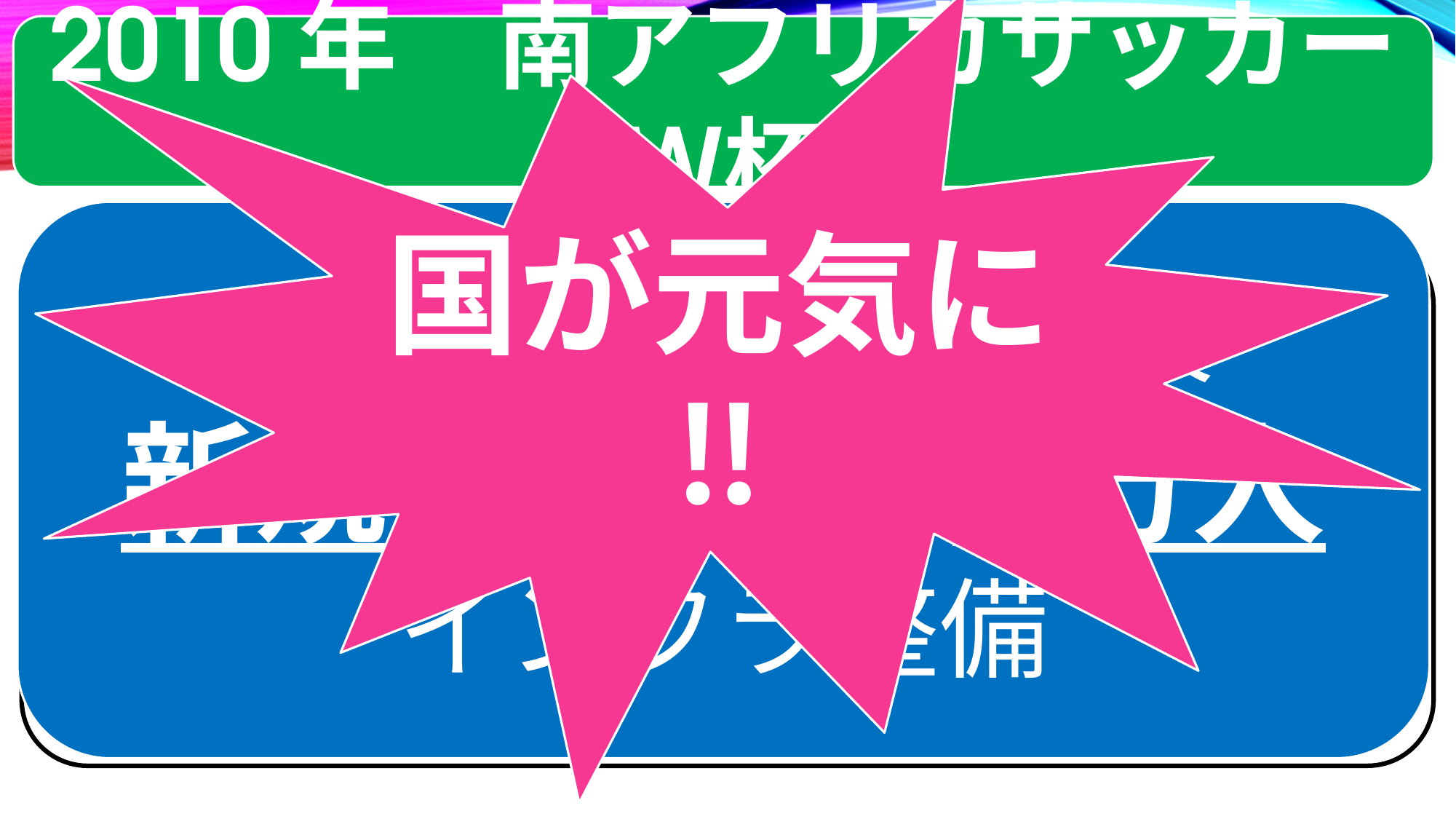

国が元気に‼
2010年　南アフリカサッカーＷ杯
直接効果、波及効果
新規雇用者　8万人
インフラ整備
南アフリカ開催
サッカーワールドカップ
の画像